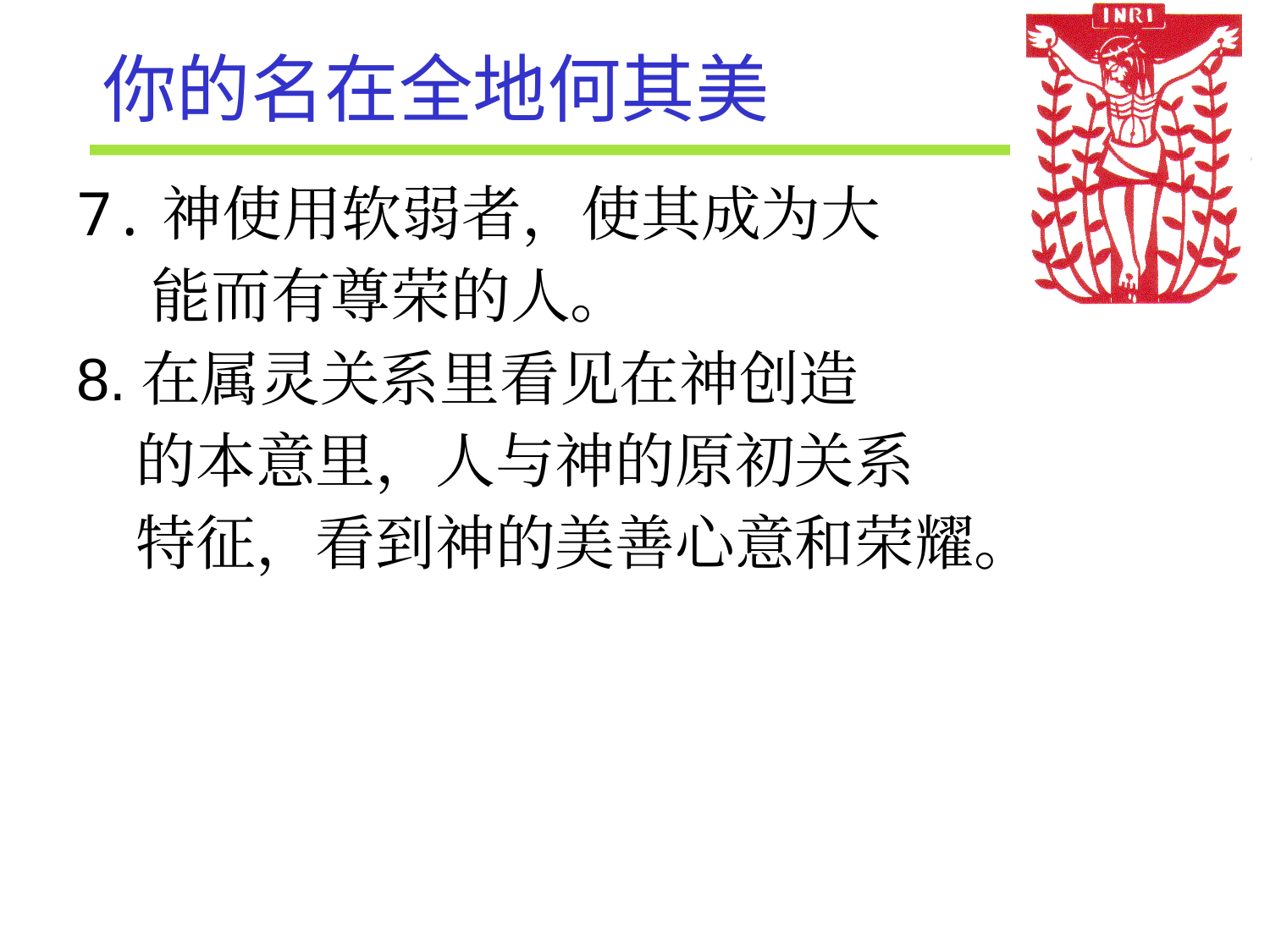

# 你的名在全地何其美
7.神使用软弱者，使其成为大
    能而有尊荣的人。
8.在属灵关系里看见在神创造
   的本意里，人与神的原初关系
   特征，看到神的美善心意和荣耀。